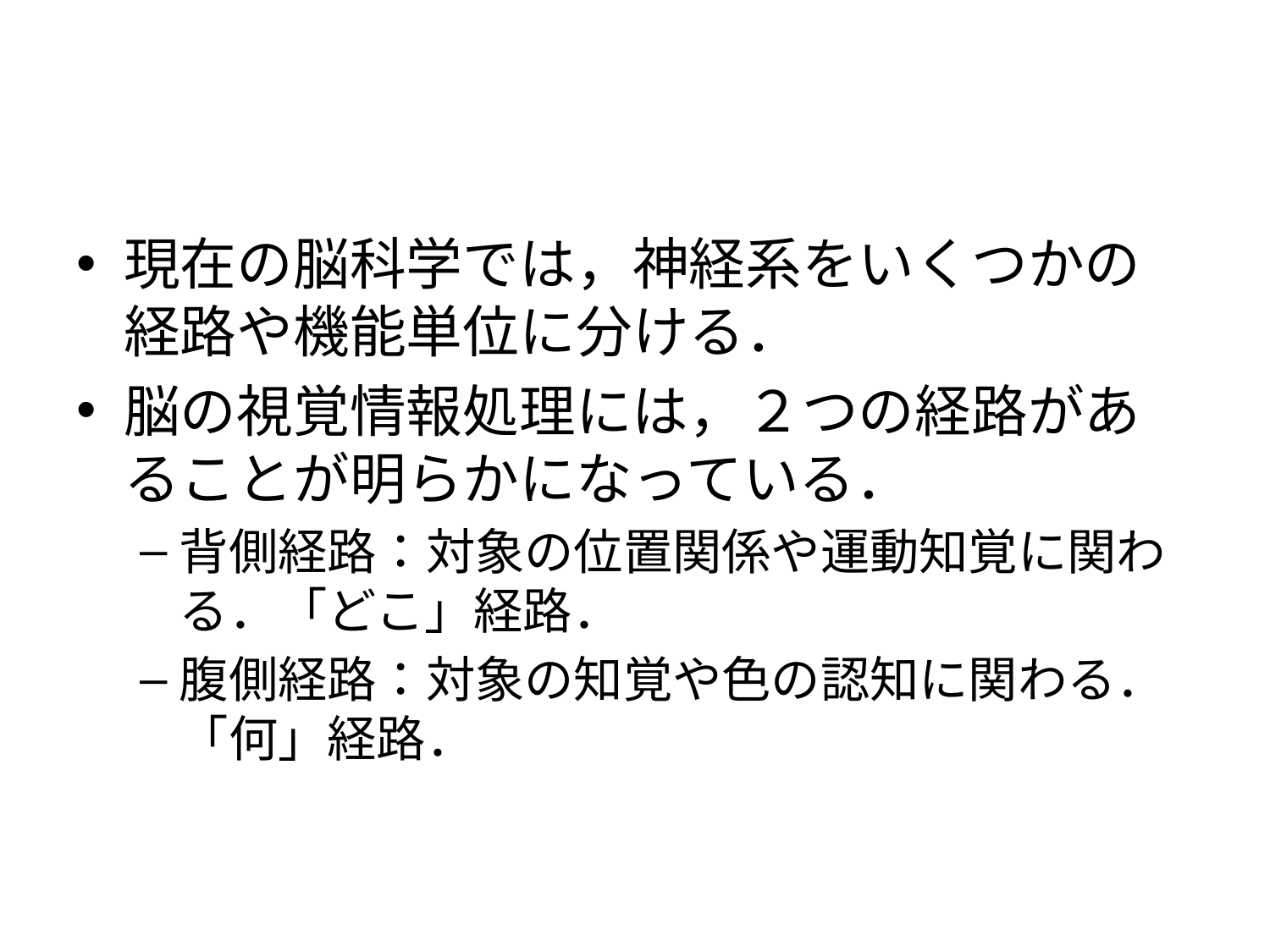

#
現在の脳科学では，神経系をいくつかの経路や機能単位に分ける．
脳の視覚情報処理には，２つの経路があることが明らかになっている．
背側経路：対象の位置関係や運動知覚に関わる．「どこ」経路．
腹側経路：対象の知覚や色の認知に関わる．「何」経路．